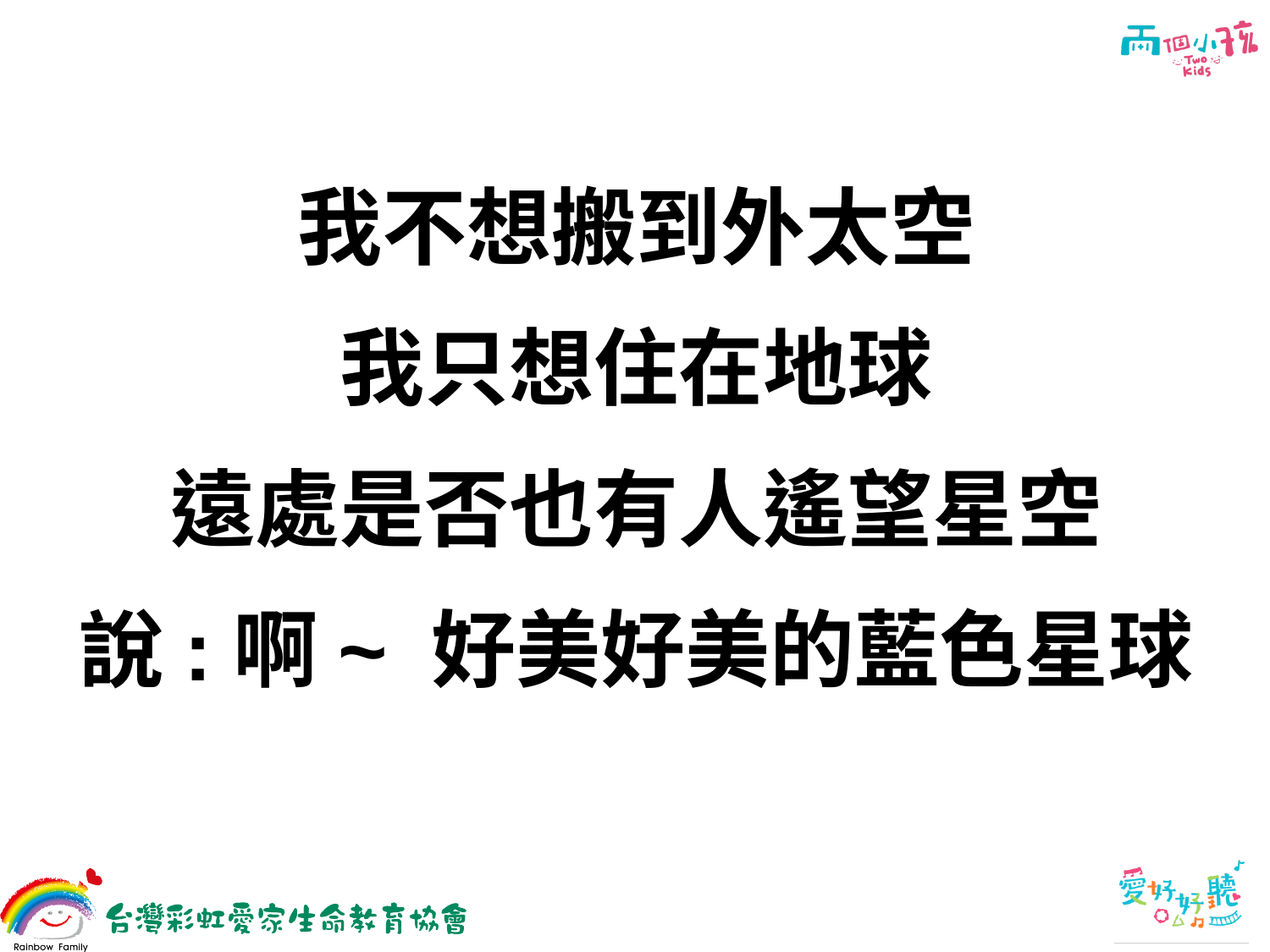

# 我不想搬到外太空 我只想住在地球 遠處是否也有人遙望星空 說:啊~ 好美好美的藍色星球